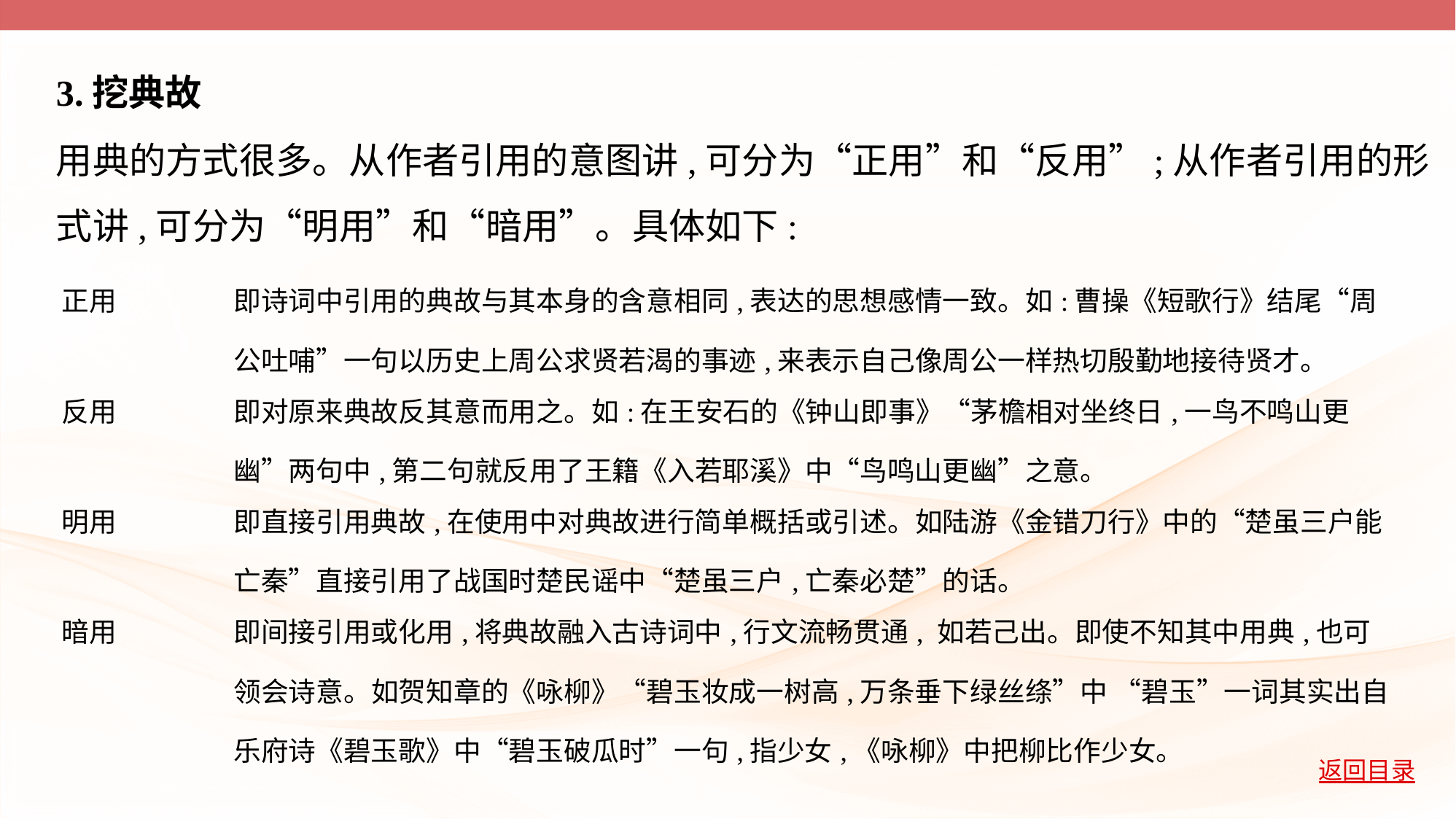

3.挖典故
用典的方式很多。从作者引用的意图讲,可分为“正用”和“反用”;从作者引用的形
式讲,可分为“明用”和“暗用”。具体如下:
| 正用 | 即诗词中引用的典故与其本身的含意相同,表达的思想感情一致。如:曹操《短歌行》结尾“周公吐哺”一句以历史上周公求贤若渴的事迹,来表示自己像周公一样热切殷勤地接待贤才。 |
| --- | --- |
| 反用 | 即对原来典故反其意而用之。如:在王安石的《钟山即事》“茅檐相对坐终日,一鸟不鸣山更幽”两句中,第二句就反用了王籍《入若耶溪》中“鸟鸣山更幽”之意。 |
| 明用 | 即直接引用典故,在使用中对典故进行简单概括或引述。如陆游《金错刀行》中的“楚虽三户能亡秦”直接引用了战国时楚民谣中“楚虽三户,亡秦必楚”的话。 |
| 暗用 | 即间接引用或化用,将典故融入古诗词中,行文流畅贯通, 如若己出。即使不知其中用典,也可领会诗意。如贺知章的《咏柳》“碧玉妆成一树高,万条垂下绿丝绦”中 “碧玉”一词其实出自乐府诗《碧玉歌》中“碧玉破瓜时”一句,指少女,《咏柳》中把柳比作少女。 |